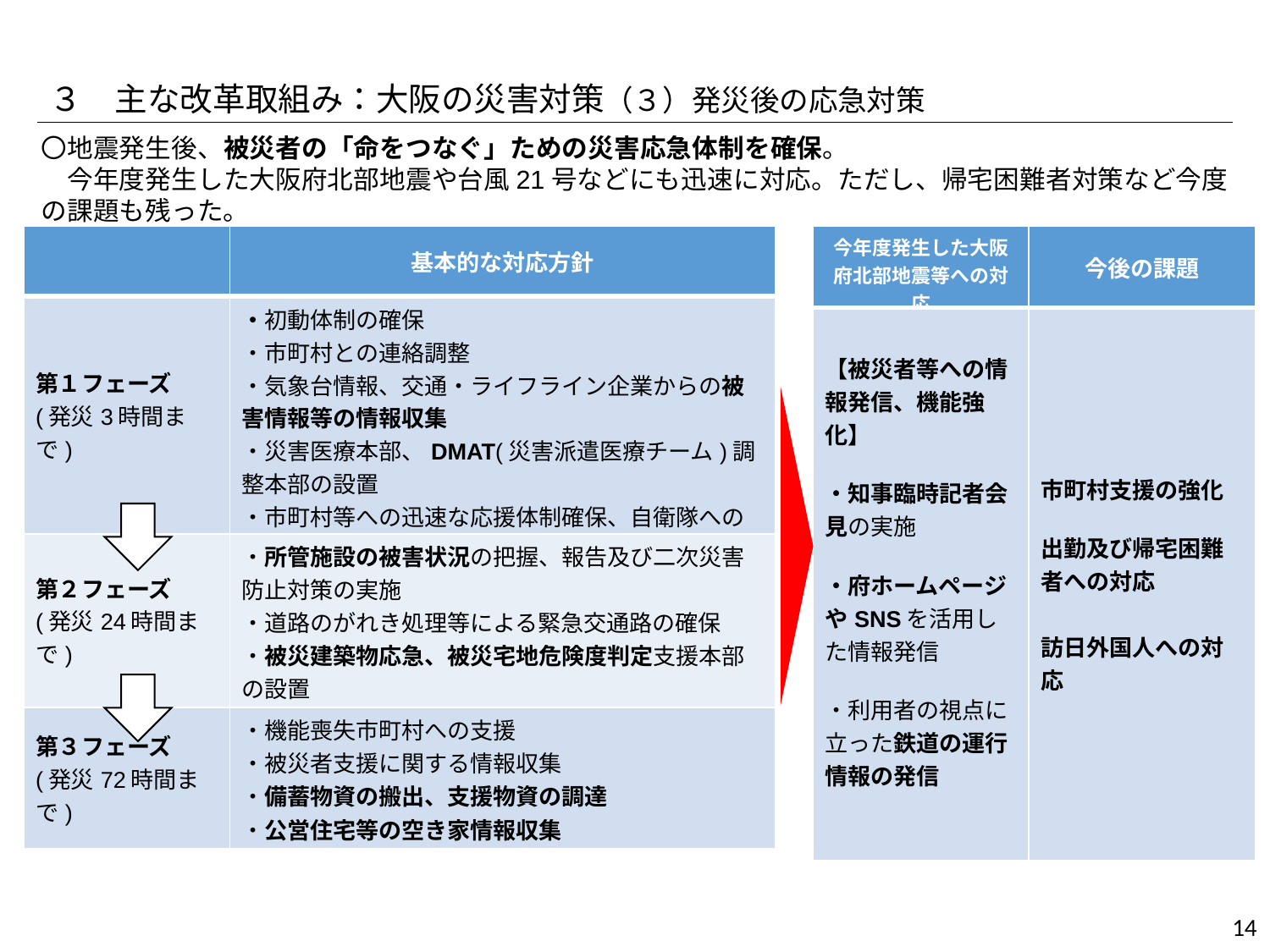

３　主な改革取組み：大阪の災害対策（３）発災後の応急対策
〇地震発生後、被災者の「命をつなぐ」ための災害応急体制を確保。
　今年度発生した大阪府北部地震や台風21号などにも迅速に対応。ただし、帰宅困難者対策など今度の課題も残った。
|  | 基本的な対応方針 |
| --- | --- |
| 第１フェーズ (発災3時間まで) | ・初動体制の確保 ・市町村との連絡調整 ・気象台情報、交通・ライフライン企業からの被害情報等の情報収集 ・災害医療本部、DMAT(災害派遣医療チーム)調整本部の設置 ・市町村等への迅速な応援体制確保、自衛隊への派遣要請 |
| 第２フェーズ (発災24時間まで) | ・所管施設の被害状況の把握、報告及び二次災害防止対策の実施 ・道路のがれき処理等による緊急交通路の確保　 ・被災建築物応急、被災宅地危険度判定支援本部の設置 |
| 第３フェーズ (発災72時間まで) | ・機能喪失市町村への支援 ・被災者支援に関する情報収集 ・備蓄物資の搬出、支援物資の調達 ・公営住宅等の空き家情報収集 |
| 今年度発生した大阪府北部地震等への対応 | 今後の課題 |
| --- | --- |
| 【被災者等への情報発信、機能強化】 ・知事臨時記者会見の実施 ・府ホームページやSNSを活用した情報発信 ・利用者の視点に立った鉄道の運行情報の発信 | 市町村支援の強化 出勤及び帰宅困難者への対応 　 訪日外国人への対応 |

14